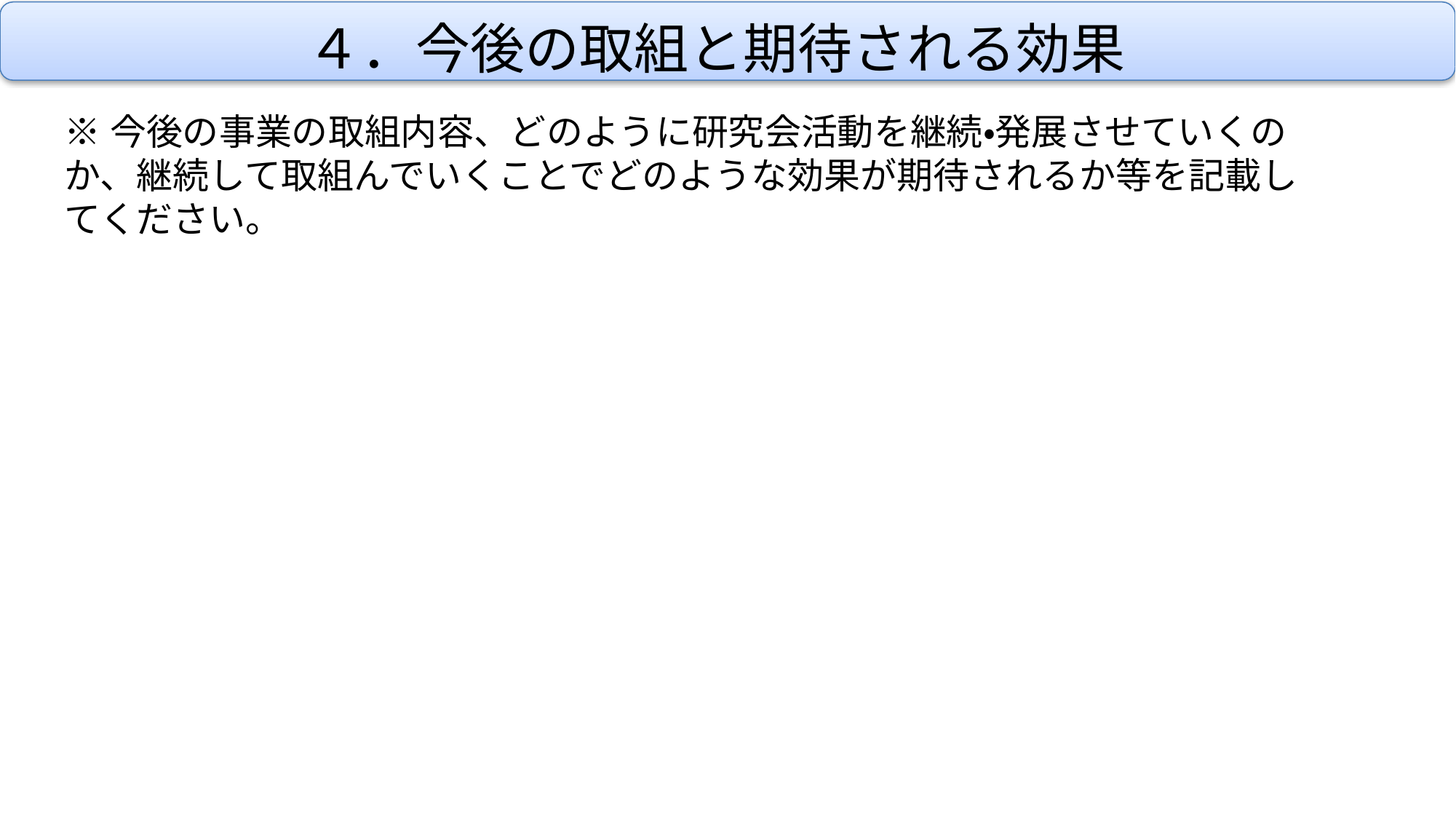

# ４．今後の取組と期待される効果

※今後の事業の取組内容、どのように研究会活動を継続・発展させていくのか、継続して取組んでいくことでどのような効果が期待されるか等を記載してください。